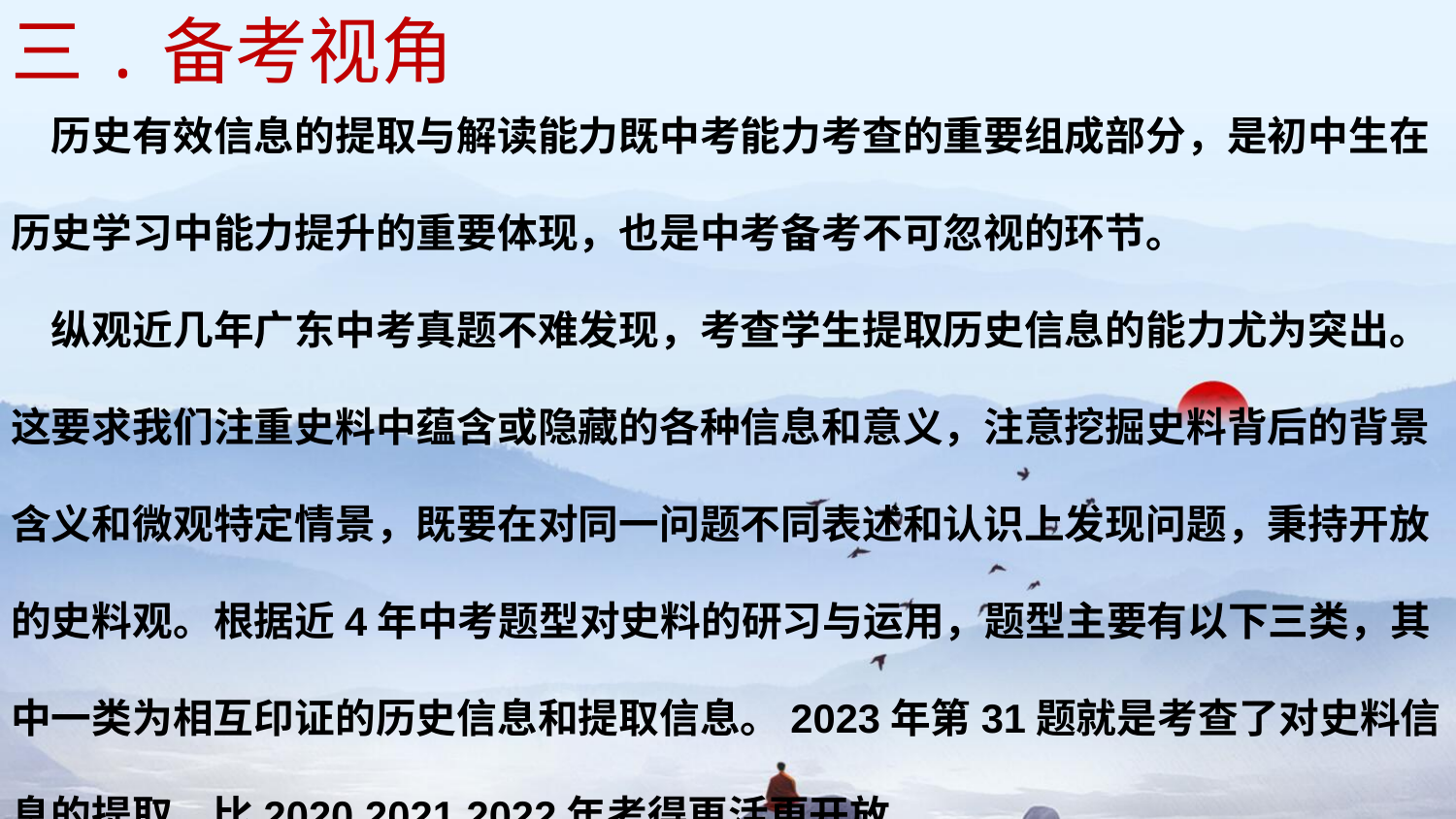

三.备考视角
　历史有效信息的提取与解读能力既中考能力考查的重要组成部分，是初中生在历史学习中能力提升的重要体现，也是中考备考不可忽视的环节。
　纵观近几年广东中考真题不难发现，考查学生提取历史信息的能力尤为突出。这要求我们注重史料中蕴含或隐藏的各种信息和意义，注意挖掘史料背后的背景含义和微观特定情景，既要在对同一问题不同表述和认识上发现问题，秉持开放的史料观。根据近4年中考题型对史料的研习与运用，题型主要有以下三类，其中一类为相互印证的历史信息和提取信息。2023年第31题就是考查了对史料信息的提取，比2020.2021.2022年考得更活更开放。